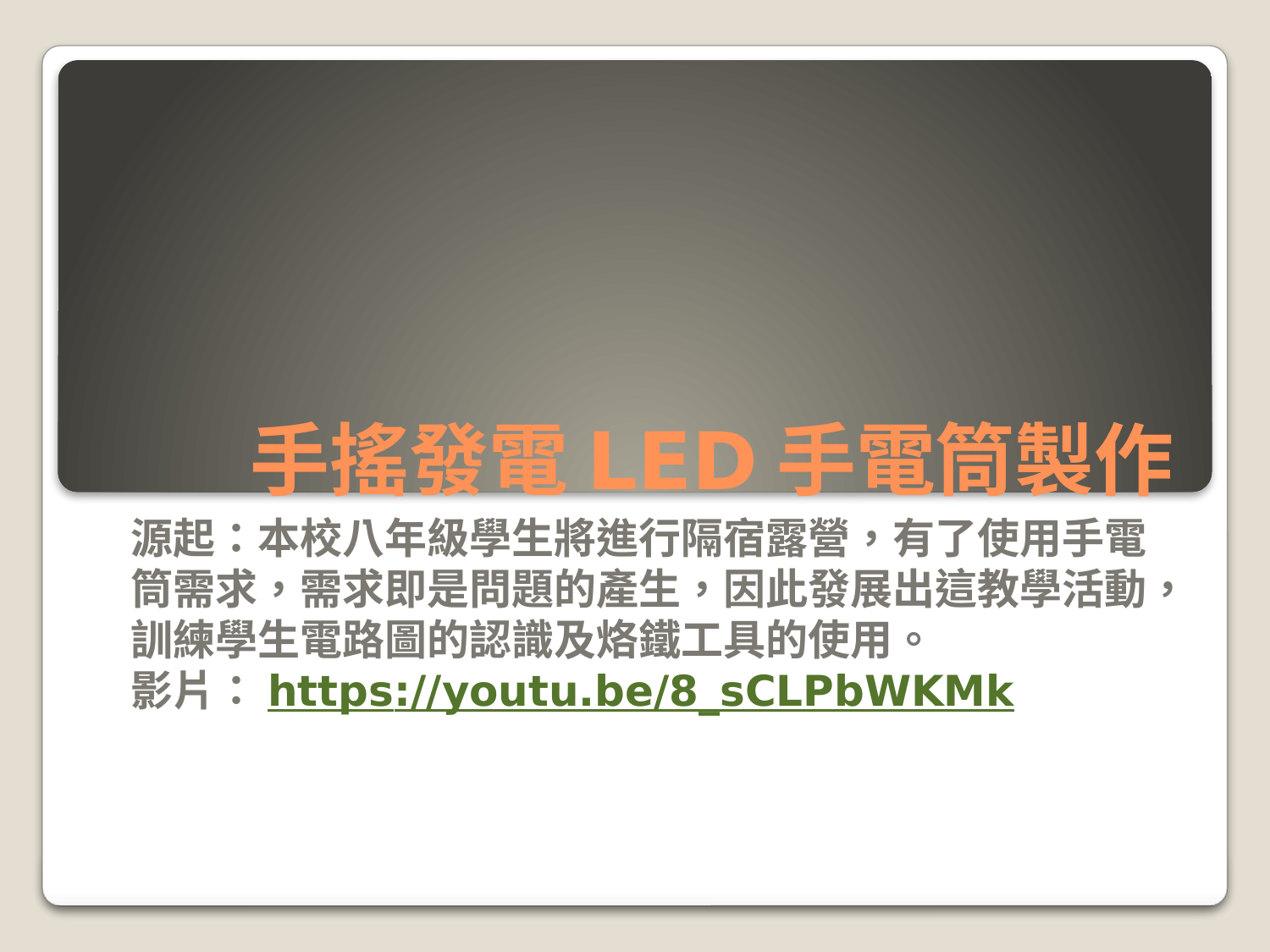

# 手搖發電LED手電筒製作
源起：本校八年級學生將進行隔宿露營，有了使用手電筒需求，需求即是問題的產生，因此發展出這教學活動，訓練學生電路圖的認識及烙鐵工具的使用。
影片：https://youtu.be/8_sCLPbWKMk